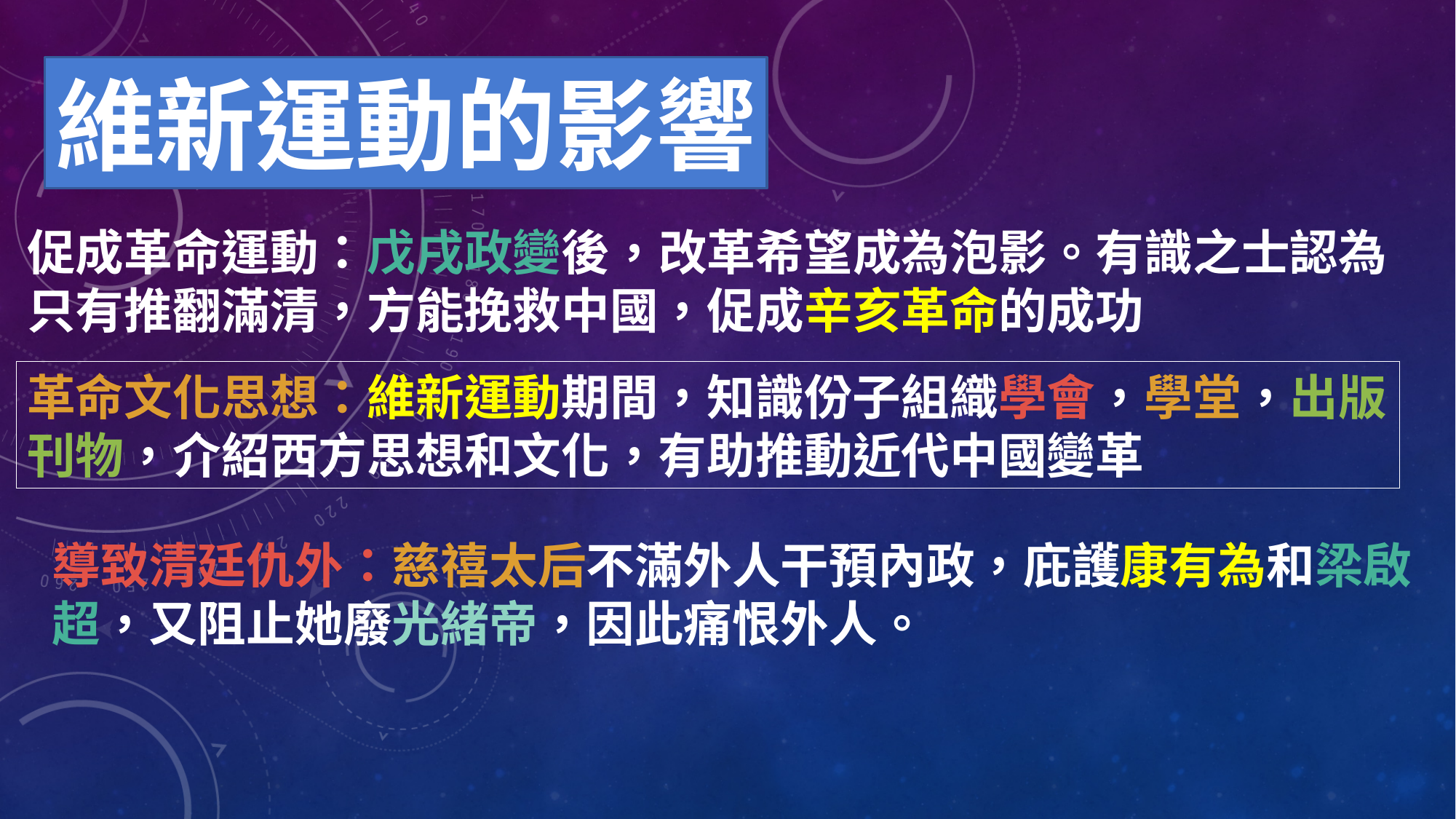

維新運動的影響
促成革命運動：戊戌政變後，改革希望成為泡影。有識之士認為只有推翻滿清，方能挽救中國，促成辛亥革命的成功
革命文化思想：維新運動期間，知識份子組織學會，學堂，出版刊物，介紹西方思想和文化，有助推動近代中國變革
導致清廷仇外：慈禧太后不滿外人干預內政，庇護康有為和梁啟超，又阻止她廢光緒帝，因此痛恨外人。